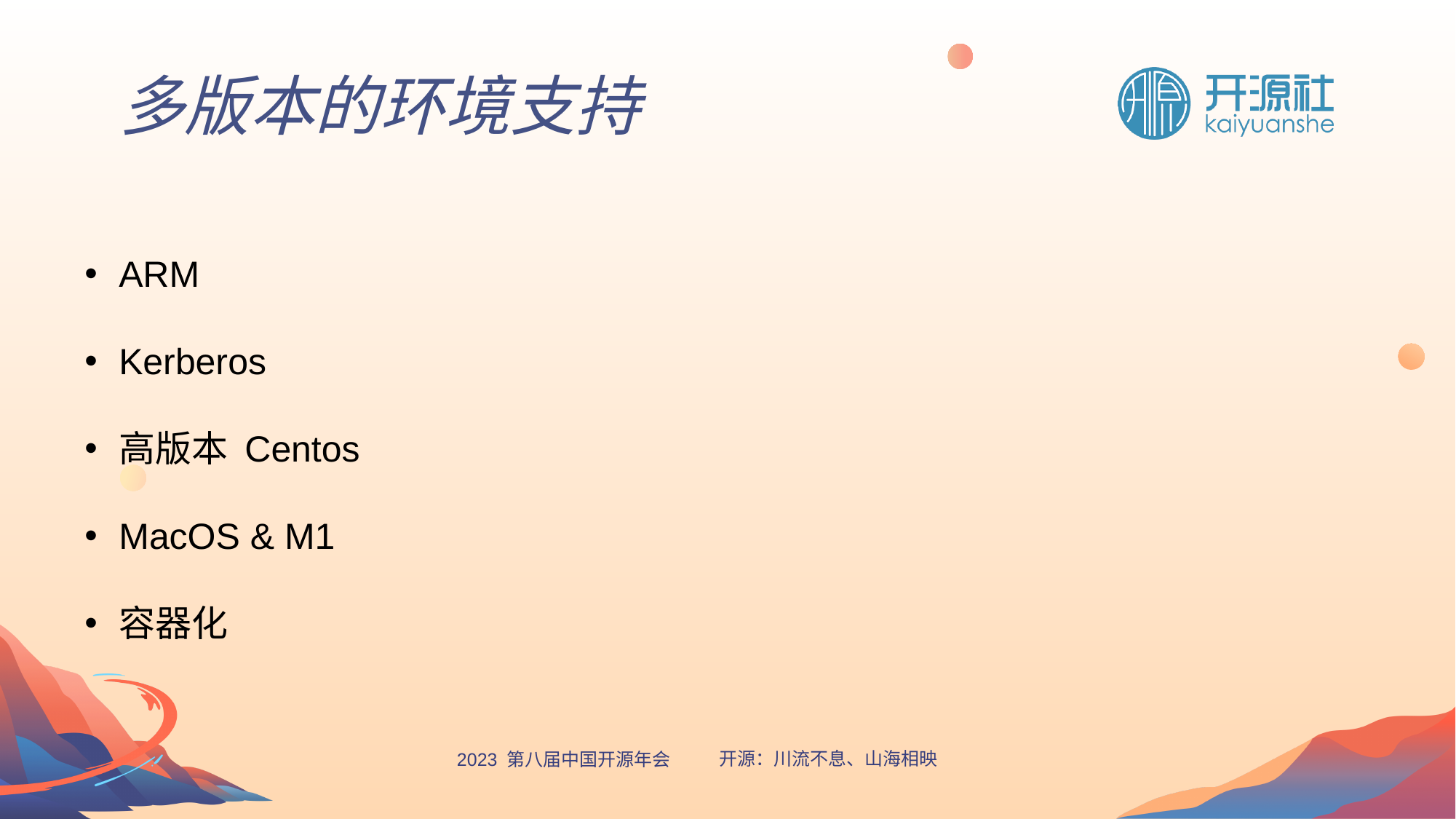

多版本的环境支持
ARM
Kerberos
高版本 Centos
MacOS & M1
容器化